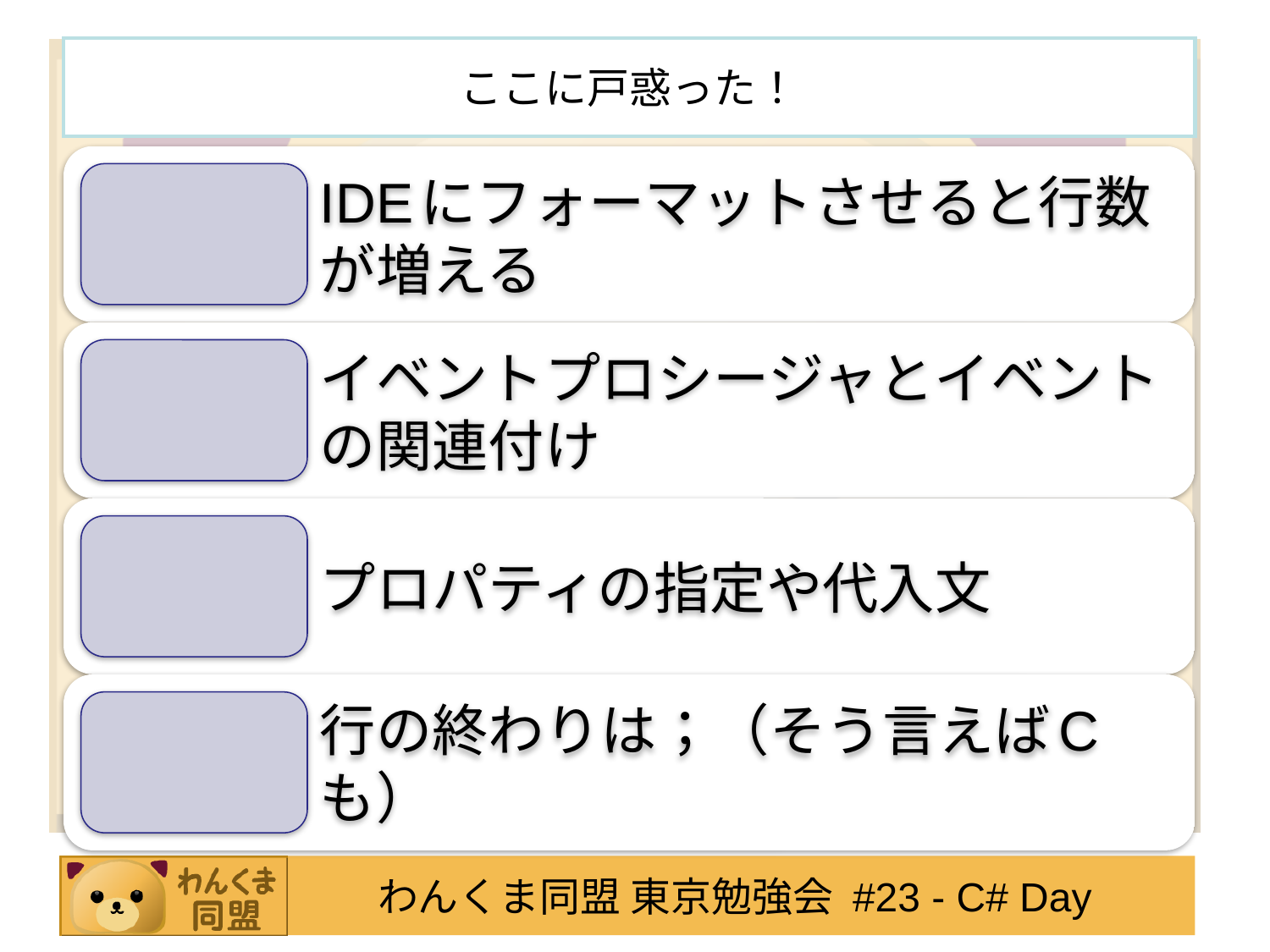

# ここに戸惑った！
IDEにフォーマットさせると行数が増える
イベントプロシージャとイベントの関連付け
プロパティの指定や代入文
行の終わりは；（そう言えばCも）